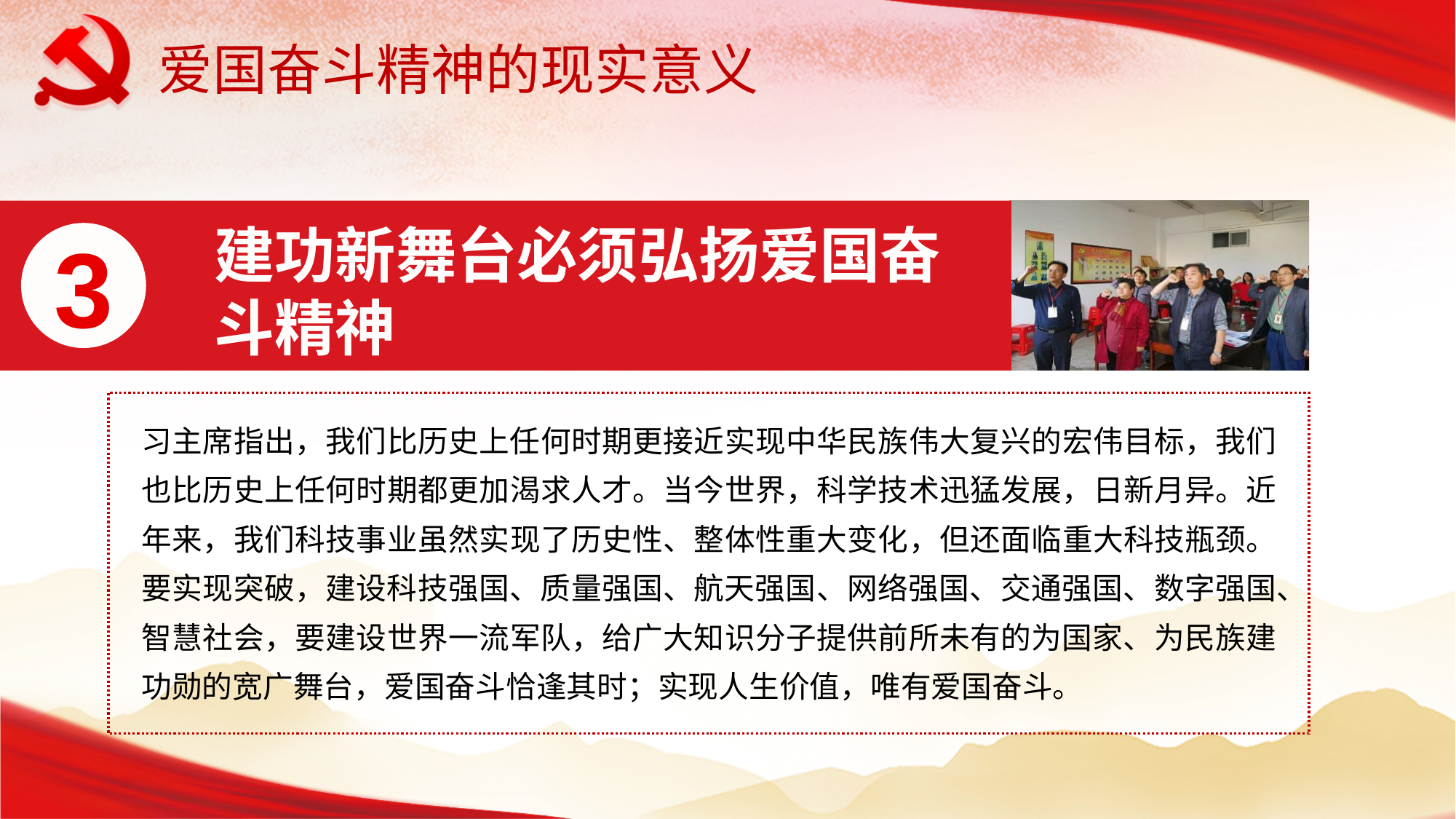

建功新舞台必须弘扬爱国奋斗精神
3

习主席指出，我们比历史上任何时期更接近实现中华民族伟大复兴的宏伟目标，我们也比历史上任何时期都更加渴求人才。当今世界，科学技术迅猛发展，日新月异。近年来，我们科技事业虽然实现了历史性、整体性重大变化，但还面临重大科技瓶颈。要实现突破，建设科技强国、质量强国、航天强国、网络强国、交通强国、数字强国、智慧社会，要建设世界一流军队，给广大知识分子提供前所未有的为国家、为民族建功勋的宽广舞台，爱国奋斗恰逢其时；实现人生价值，唯有爱国奋斗。